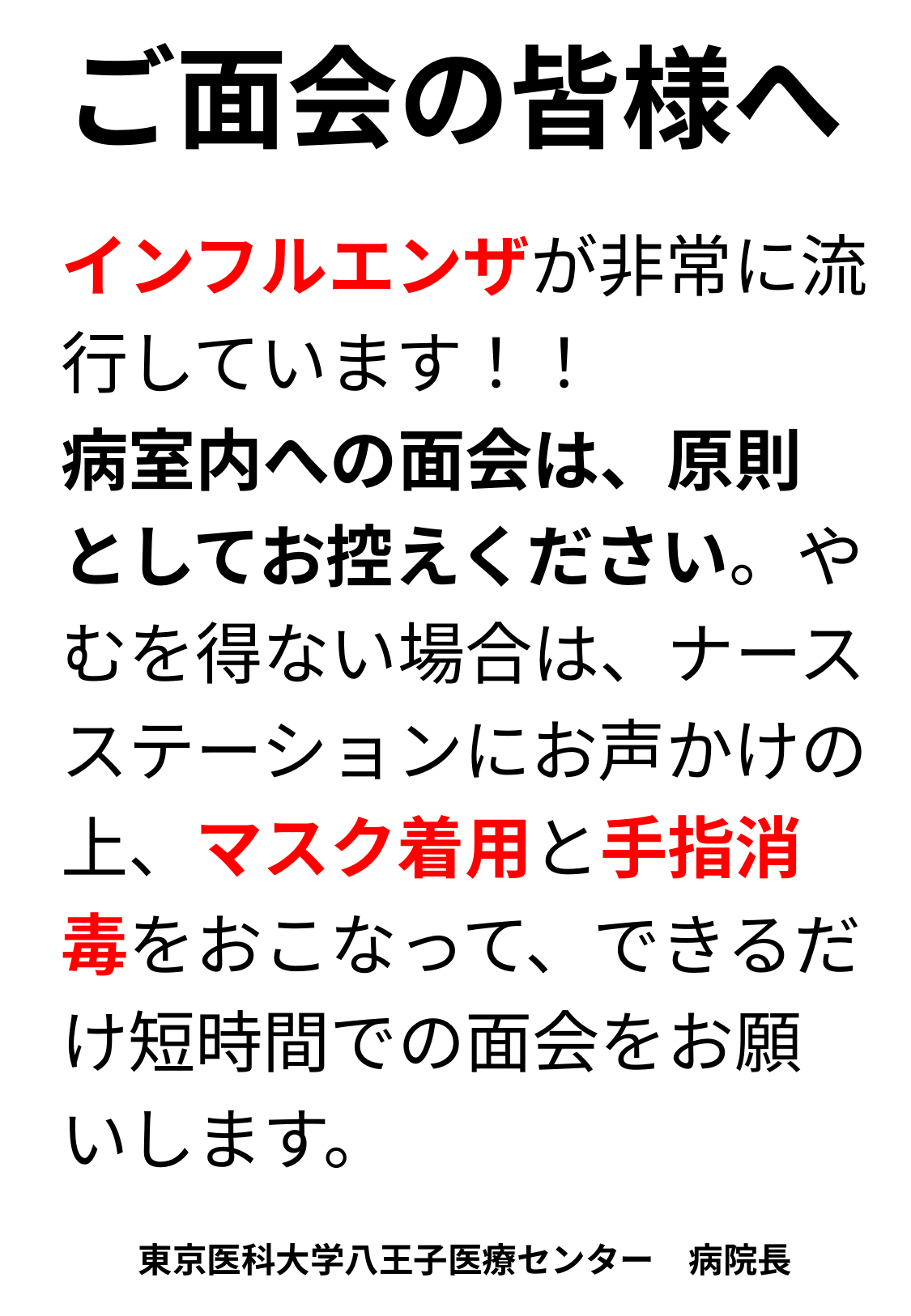

ご面会の皆様へ
インフルエンザが非常に流行しています！！
病室内への面会は、原則としてお控えください。やむを得ない場合は、ナースステーションにお声かけの上、マスク着用と手指消毒をおこなって、できるだけ短時間での面会をお願いします。
東京医科大学八王子医療センター　病院長